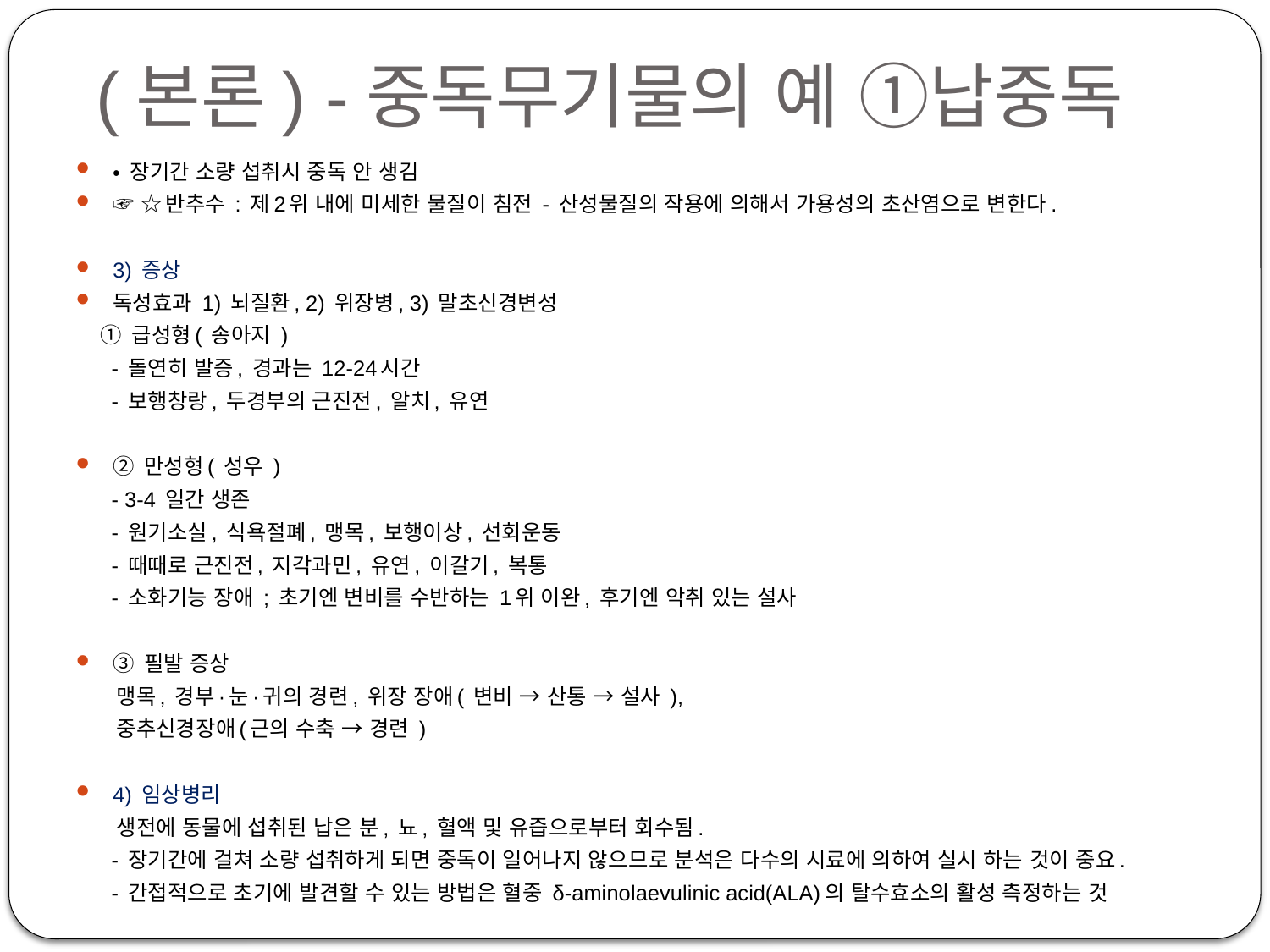

# (본론) -중독무기물의 예 ①납중독

‧ 장기간 소량 섭취시 중독 안 생김
☞ ☆반추수 : 제2위 내에 미세한 물질이 침전 - 산성물질의 작용에 의해서 가용성의 초산염으로 변한다.

3) 증상
독성효과 1) 뇌질환, 2) 위장병, 3) 말초신경변성
    ① 급성형( 송아지 )
      - 돌연히 발증, 경과는 12-24시간
      - 보행창랑, 두경부의 근진전, 알치, 유연

② 만성형( 성우 )
      - 3-4 일간 생존
      - 원기소실, 식욕절폐, 맹목, 보행이상, 선회운동
      - 때때로 근진전, 지각과민, 유연, 이갈기, 복통
      - 소화기능 장애 ; 초기엔 변비를 수반하는 1위 이완, 후기엔 악취 있는 설사

③ 필발 증상
      맹목, 경부·눈·귀의 경련, 위장 장애( 변비 → 산통 → 설사 ),
      중추신경장애(근의 수축 → 경련 )

4) 임상병리
      생전에 동물에 섭취된 납은 분, 뇨, 혈액 및 유즙으로부터 회수됨.
      - 장기간에 걸쳐 소량 섭취하게 되면 중독이 일어나지 않으므로 분석은 다수의 시료에 의하여 실시 하는 것이 중요.
      - 간접적으로 초기에 발견할 수 있는 방법은 혈중 δ-aminolaevulinic acid(ALA)의 탈수효소의 활성 측정하는 것